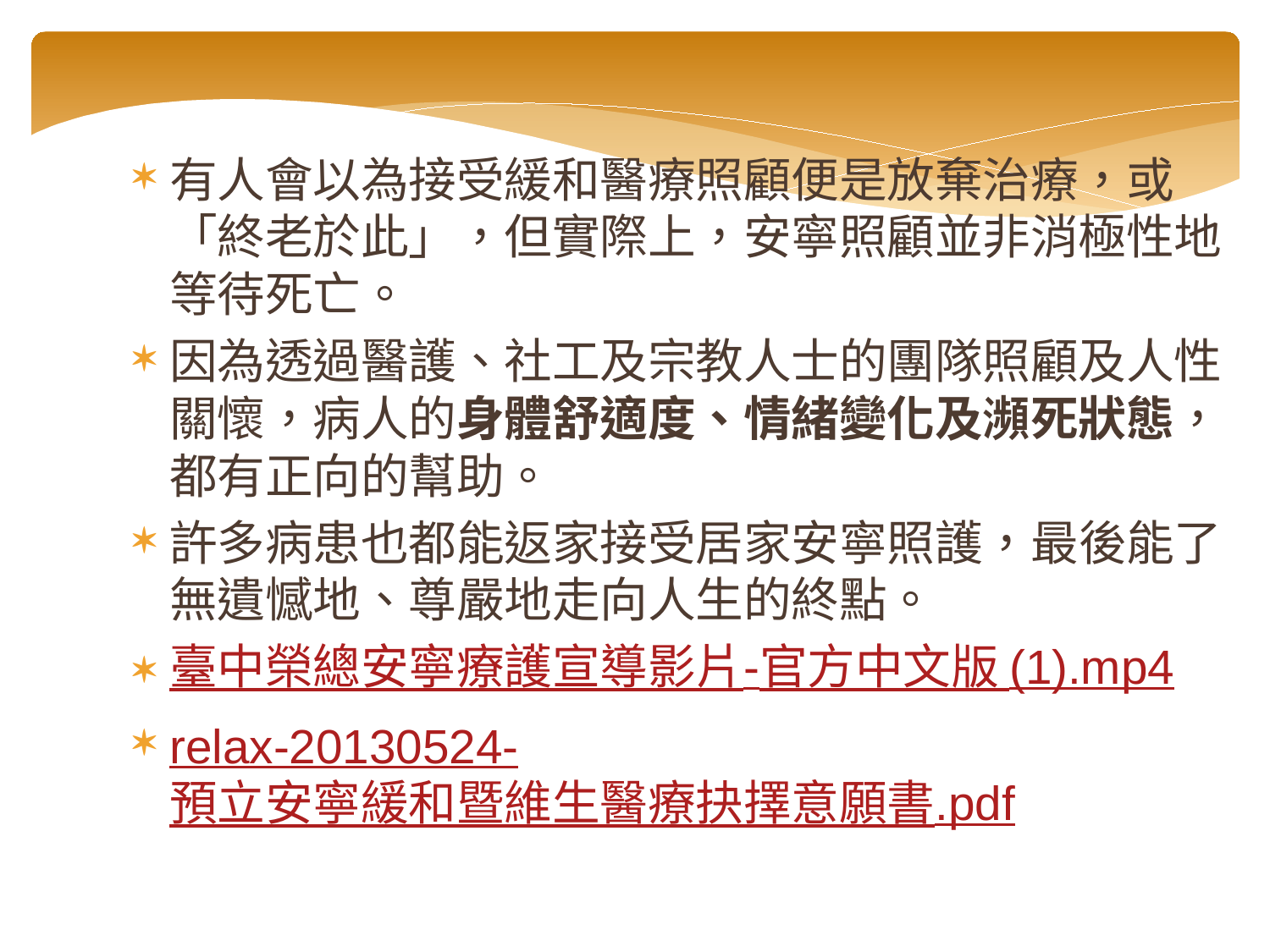

有人會以為接受緩和醫療照顧便是放棄治療，或「終老於此」，但實際上，安寧照顧並非消極性地等待死亡。
因為透過醫護、社工及宗教人士的團隊照顧及人性關懷，病人的身體舒適度、情緒變化及瀕死狀態，都有正向的幫助。
許多病患也都能返家接受居家安寧照護，最後能了無遺憾地、尊嚴地走向人生的終點。
臺中榮總安寧療護宣導影片-官方中文版 (1).mp4
relax-20130524-預立安寧緩和暨維生醫療抉擇意願書.pdf